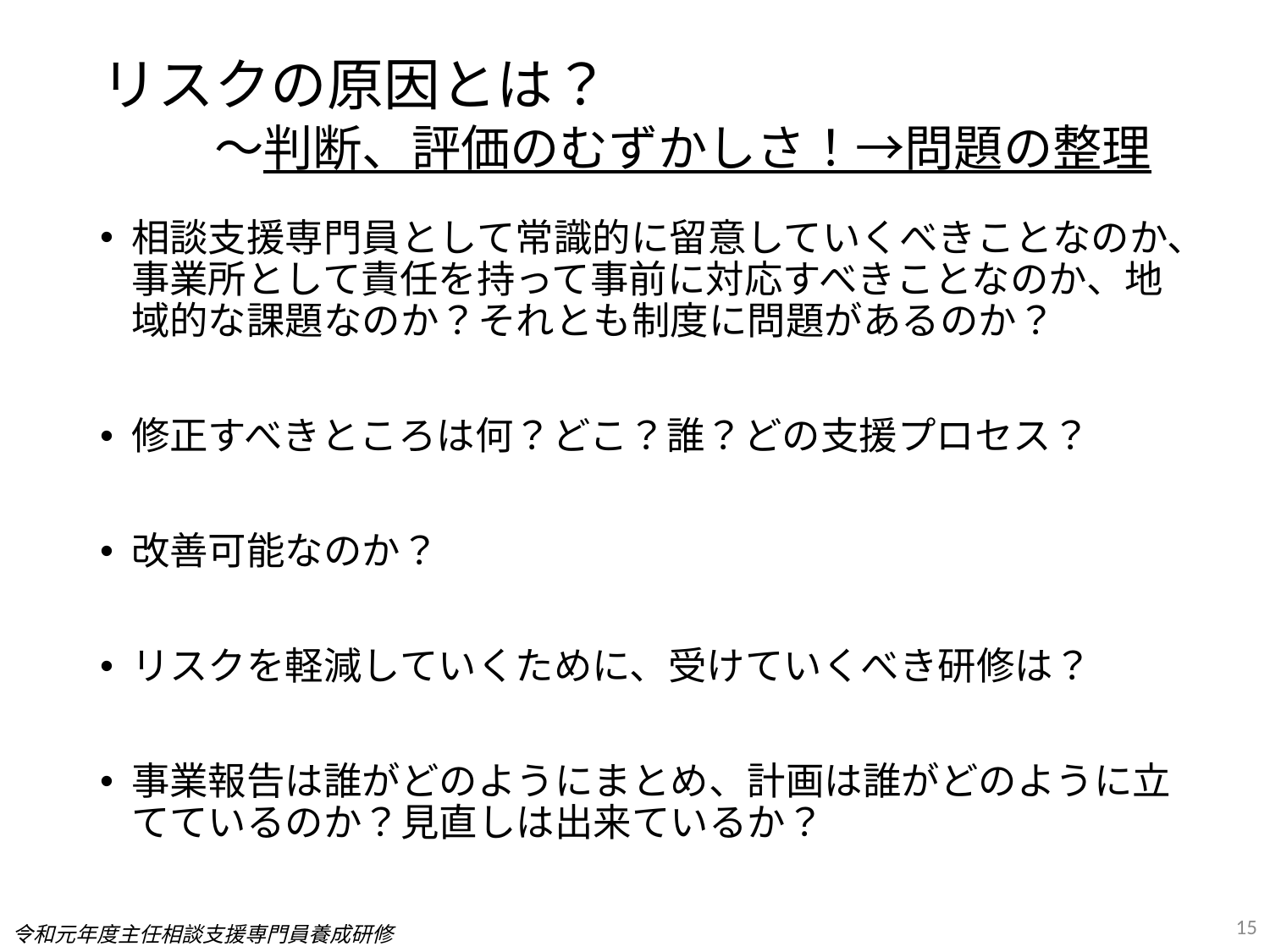

# リスクの原因とは？ 　　～判断、評価のむずかしさ！→問題の整理
相談支援専門員として常識的に留意していくべきことなのか、事業所として責任を持って事前に対応すべきことなのか、地域的な課題なのか？それとも制度に問題があるのか？

修正すべきところは何？どこ？誰？どの支援プロセス？

改善可能なのか？

リスクを軽減していくために、受けていくべき研修は？

事業報告は誰がどのようにまとめ、計画は誰がどのように立てているのか？見直しは出来ているか？
15
令和元年度主任相談支援専門員養成研修